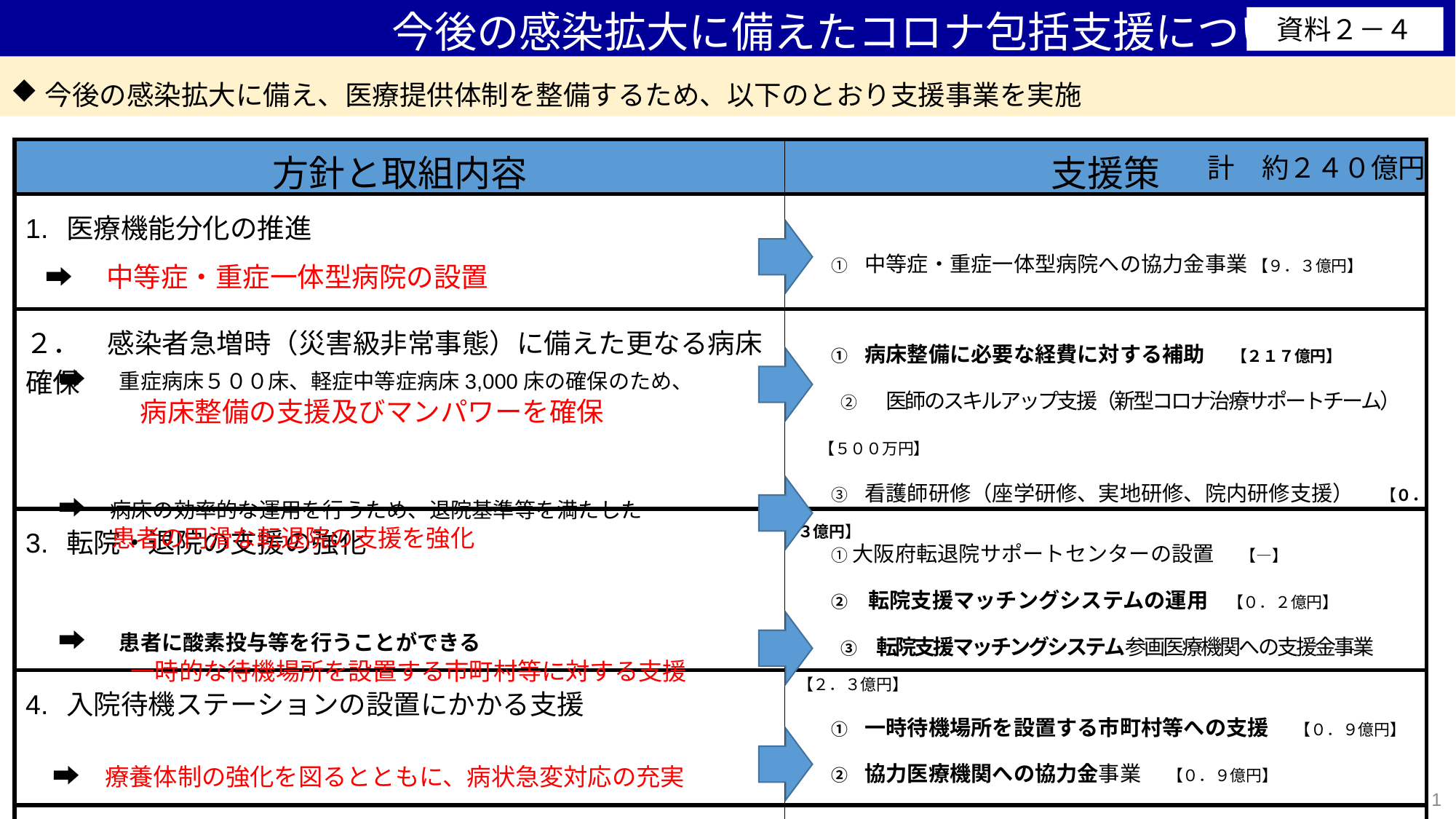

今後の感染拡大に備えたコロナ包括支援について
資料２－４
今後の感染拡大に備え、医療提供体制を整備するため、以下のとおり支援事業を実施
| 方針と取組内容 | 支援策 |
| --- | --- |
| 医療機能分化の推進 | ①　中等症・重症一体型病院への協力金事業 【９．３億円】 |
| ２．　感染者急増時（災害級非常事態）に備えた更なる病床確保 | ①　病床整備に必要な経費に対する補助 　【２１７億円】 　　　②　　医師のスキルアップ支援（新型コロナ治療サポートチーム） 　【５００万円】　 　　③　看護師研修（座学研修、実地研修、院内研修支援）　 【０．３億円】 |
| 転院・退院の支援の強化 | ① 大阪府転退院サポートセンターの設置 　【―】 　　②　 転院支援マッチングシステムの運用　 【０．２億円】 　　　③ 　 転院支援マッチングシステム参画医療機関への支援金事業 　【２．３億円】 |
| 入院待機ステーションの設置にかかる支援 | ①　一時待機場所を設置する市町村等への支援　 【０．９億円】 　　②　協力医療機関への協力金事業 　【０．９億円】 |
| 宿泊療養、自宅療養・入院調整中患者における対応の充実・強化 | ①　宿泊療養施設連携型病院への協力金事業　 【7.2億円】 　　②　酸素濃縮器の早急な配備態勢の構築 　【―】 |
計　約２４０億円

➡　中等症・重症一体型病院の設置

➡　重症病床５００床、軽症中等症病床3,000床の確保のため、
　　　病床整備の支援及びマンパワーを確保

➡　病床の効率的な運用を行うため、退院基準等を満たした
　　 患者の円滑な転退院の支援を強化

➡　患者に酸素投与等を行うことができる
　　　一時的な待機場所を設置する市町村等に対する支援

➡　療養体制の強化を図るとともに、病状急変対応の充実
1